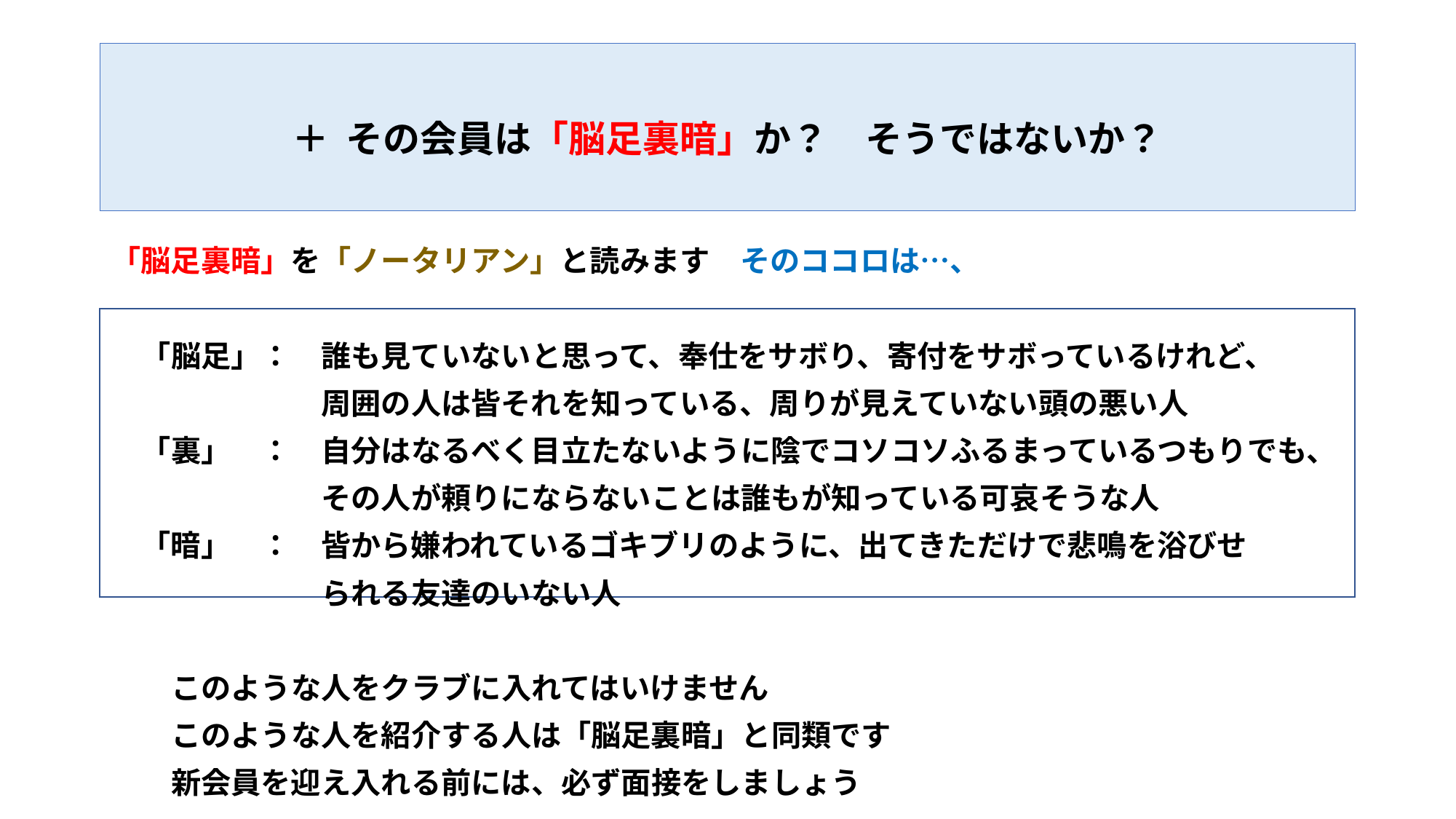

# ＋  その会員は「脳足裏暗」か？　そうではないか？
「脳足裏暗」を「ノータリアン」と読みます　そのココロは…、

　「脳足」：　誰も見ていないと思って、奉仕をサボり、寄付をサボっているけれど、
　　　　　　　周囲の人は皆それを知っている、周りが見えていない頭の悪い人
　「裏」　：　自分はなるべく目立たないように陰でコソコソふるまっているつもりでも、
　　　　　　　その人が頼りにならないことは誰もが知っている可哀そうな人
　「暗」　：　皆から嫌われているゴキブリのように、出てきただけで悲鳴を浴びせ
　　　　　　　られる友達のいない人

　　このような人をクラブに入れてはいけません
　　このような人を紹介する人は「脳足裏暗」と同類です
　　新会員を迎え入れる前には、必ず面接をしましょう